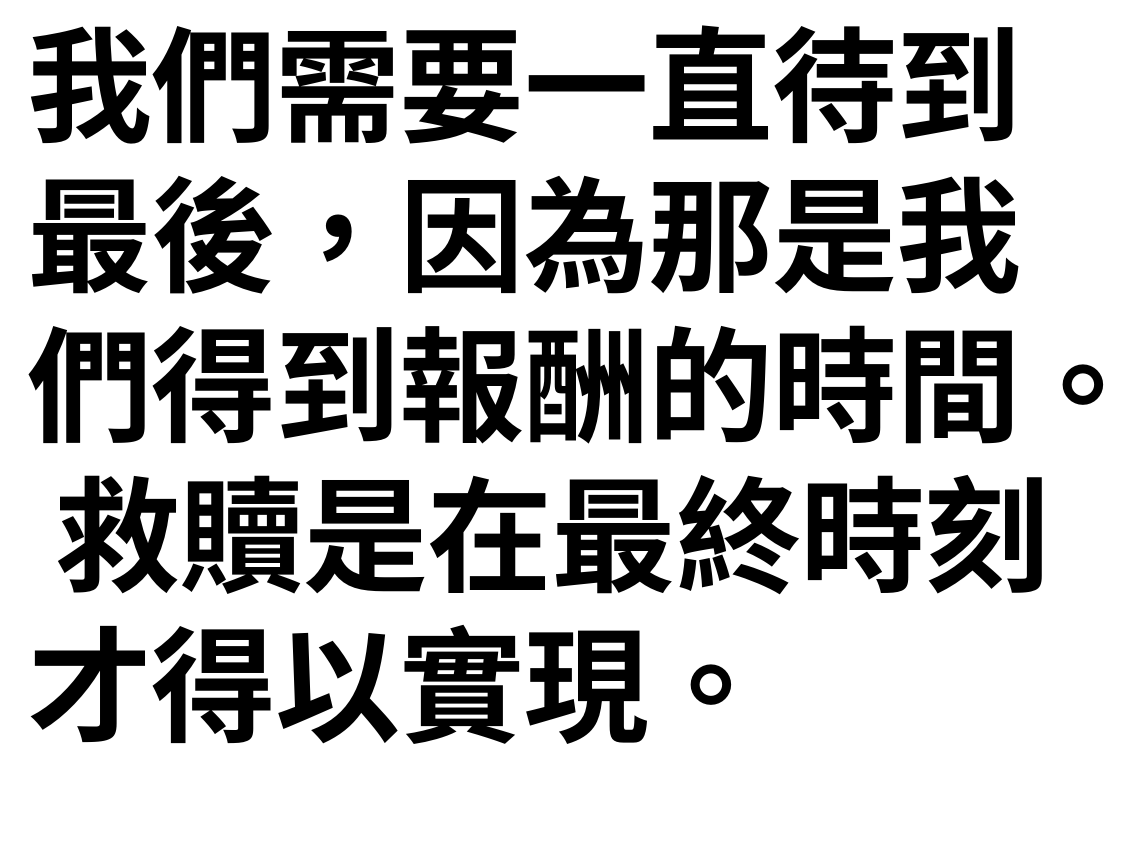

我們需要一直待到最後，因為那是我們得到報酬的時間。 救贖是在最終時刻才得以實現。